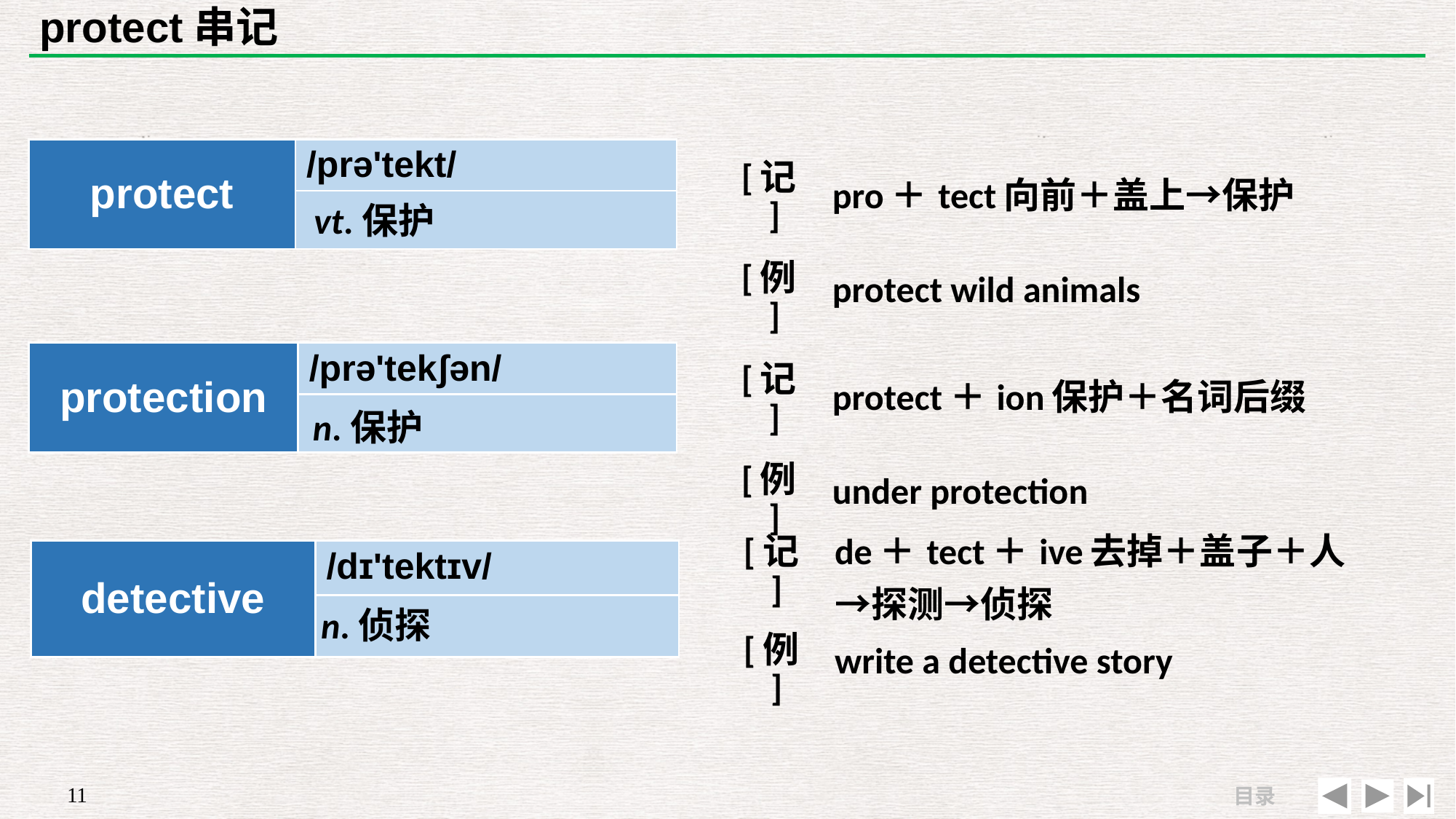

# protect串记

| protect | /prə'tekt/ |
| --- | --- |
|  |  |
| [记] | pro＋tect向前＋盖上→保护 |
| --- | --- |
| [例] | protect wild animals |
vt.保护
| protection | /prə'tekʃən/ |
| --- | --- |
|  |  |
| [记] | protect＋ion保护＋名词后缀 |
| --- | --- |
| [例] | under protection |
n.保护
| [记] | de＋tect＋ive去掉＋盖子＋人→探测→侦探 |
| --- | --- |
| [例] | write a detective story |
| detective | /dɪ'tektɪv/ |
| --- | --- |
|  |  |
n.侦探